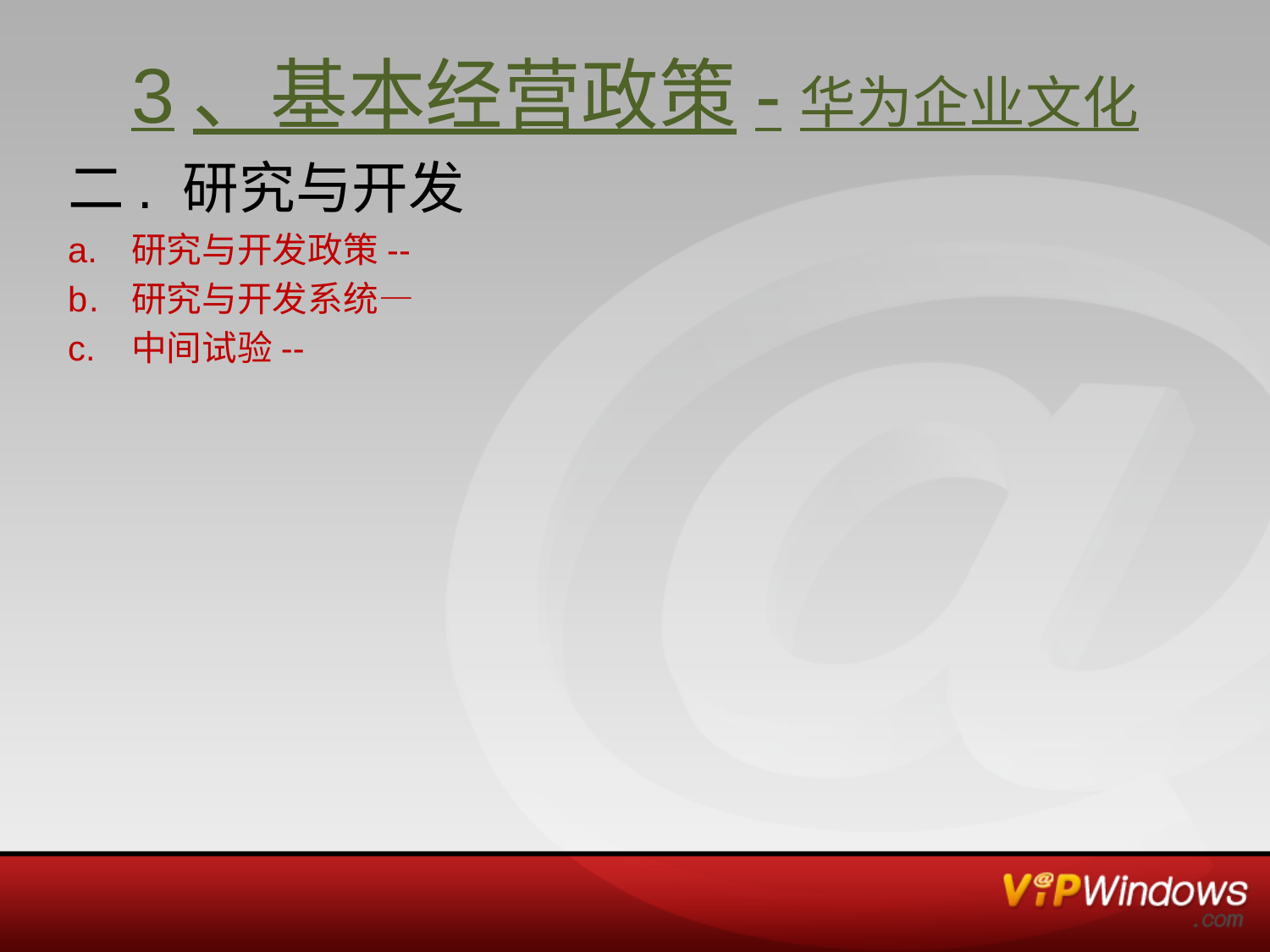

# 3、基本经营政策-华为企业文化
二. 研究与开发
研究与开发政策--
研究与开发系统—
中间试验--